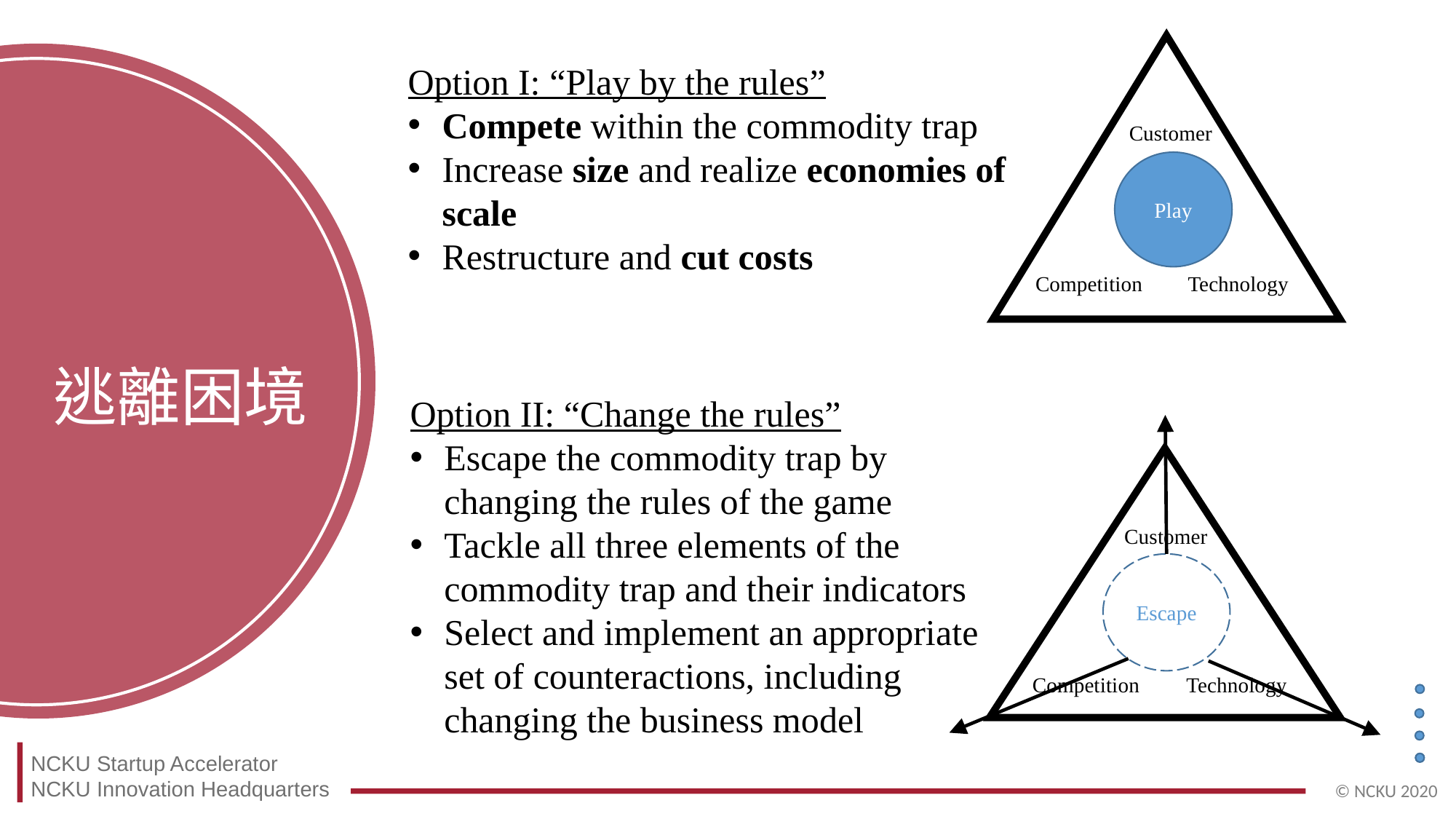

Customer
Competition
Technology
Play

Option I: “Play by the rules”
Compete within the commodity trap
Increase size and realize economies of scale
Restructure and cut costs

逃離困境
Option II: “Change the rules”
Escape the commodity trap by changing the rules of the game
Tackle all three elements of the commodity trap and their indicators
Select and implement an appropriate set of counteractions, including changing the business model

Customer
Competition
Technology
Escape

NCKU Startup Accelerator
NCKU Innovation Headquarters

© NCKU 2020